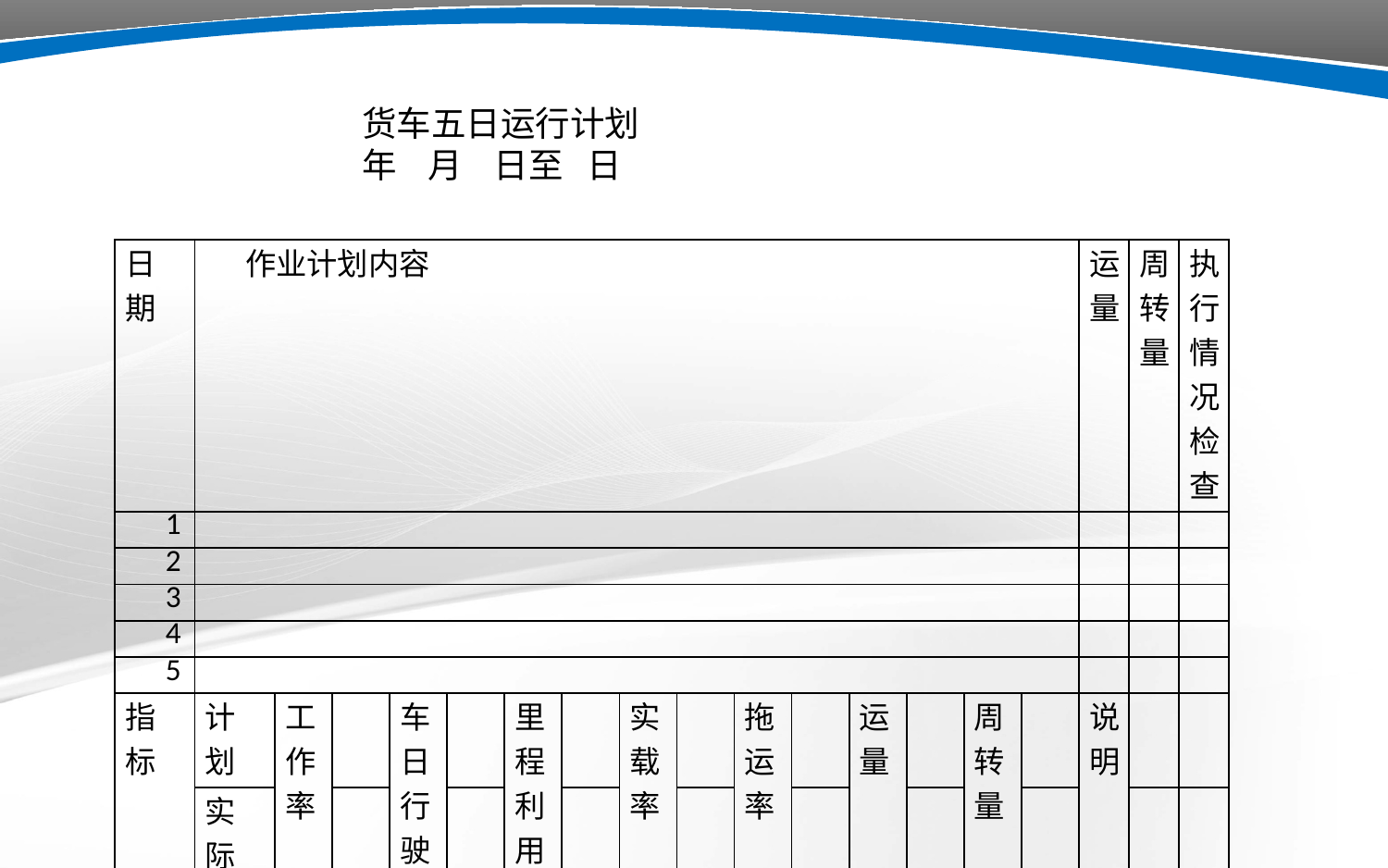

货车五日运行计划
     年    月    日至   日
| 日期 | 作业计划内容 |  |  |  |  |  |  |  |  |  |  |  |  |  |  | 运量 | 周转量 | 执行情况检查 |
| --- | --- | --- | --- | --- | --- | --- | --- | --- | --- | --- | --- | --- | --- | --- | --- | --- | --- | --- |
| 1 |  |  |  |  |  |  |  |  |  |  |  |  |  |  |  |  |  |  |
| 2 |  |  |  |  |  |  |  |  |  |  |  |  |  |  |  |  |  |  |
| 3 |  |  |  |  |  |  |  |  |  |  |  |  |  |  |  |  |  |  |
| 4 |  |  |  |  |  |  |  |  |  |  |  |  |  |  |  |  |  |  |
| 5 |  |  |  |  |  |  |  |  |  |  |  |  |  |  |  |  |  |  |
| 指标 | 计划 | 工作率 |  | 车日行驶 |  | 里程利用率 |  | 实载率 |  | 拖运率 |  | 运量 |  | 周转量 |  | 说明 |  |  |
|  | 实际 |  |  |  |  |  |  |  |  |  |  |  |  |  |  |  |  |  |